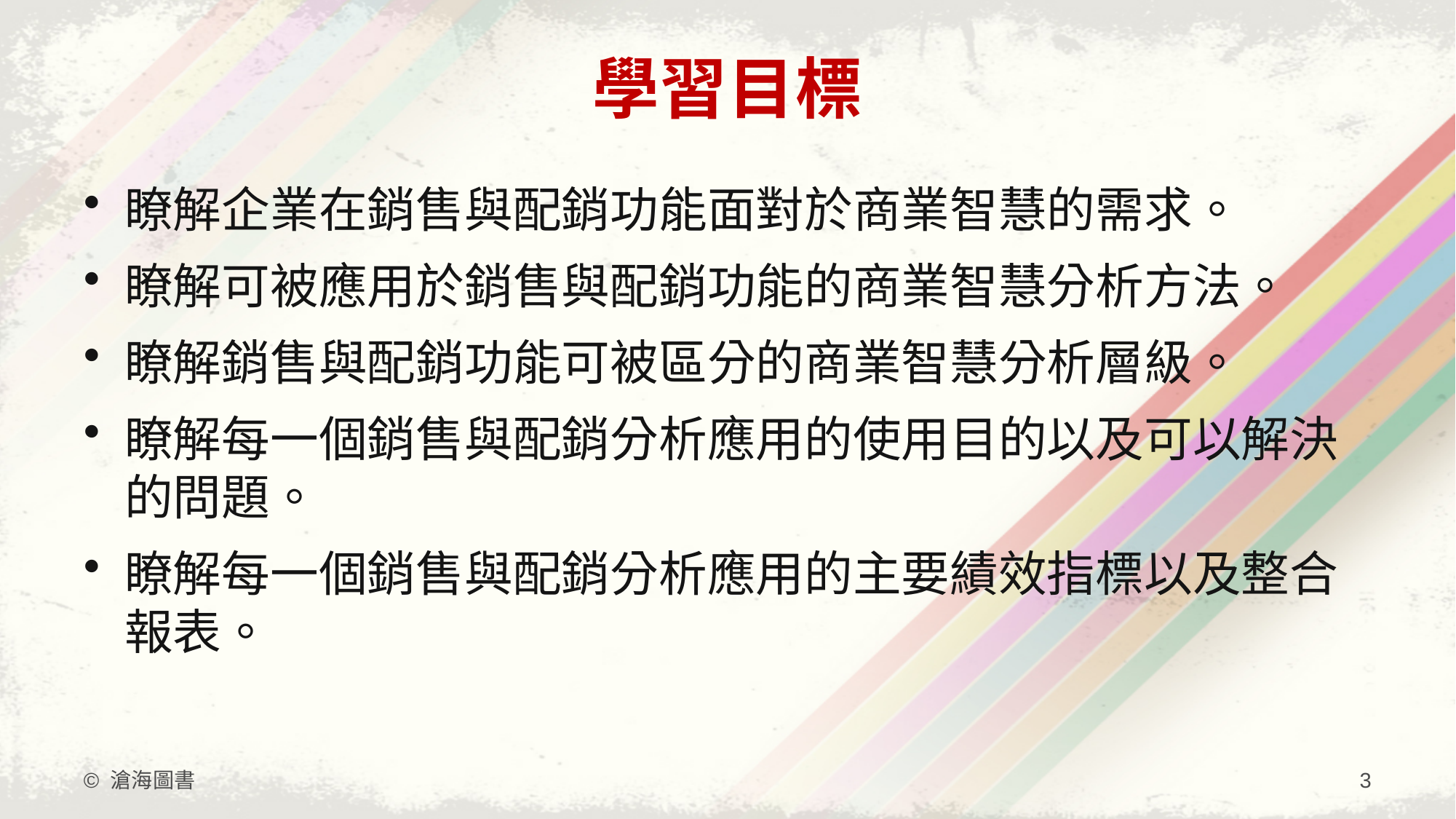

# 學習目標
瞭解企業在銷售與配銷功能面對於商業智慧的需求。
瞭解可被應用於銷售與配銷功能的商業智慧分析方法。
瞭解銷售與配銷功能可被區分的商業智慧分析層級。
瞭解每一個銷售與配銷分析應用的使用目的以及可以解決的問題。
瞭解每一個銷售與配銷分析應用的主要績效指標以及整合報表。
© 滄海圖書
3